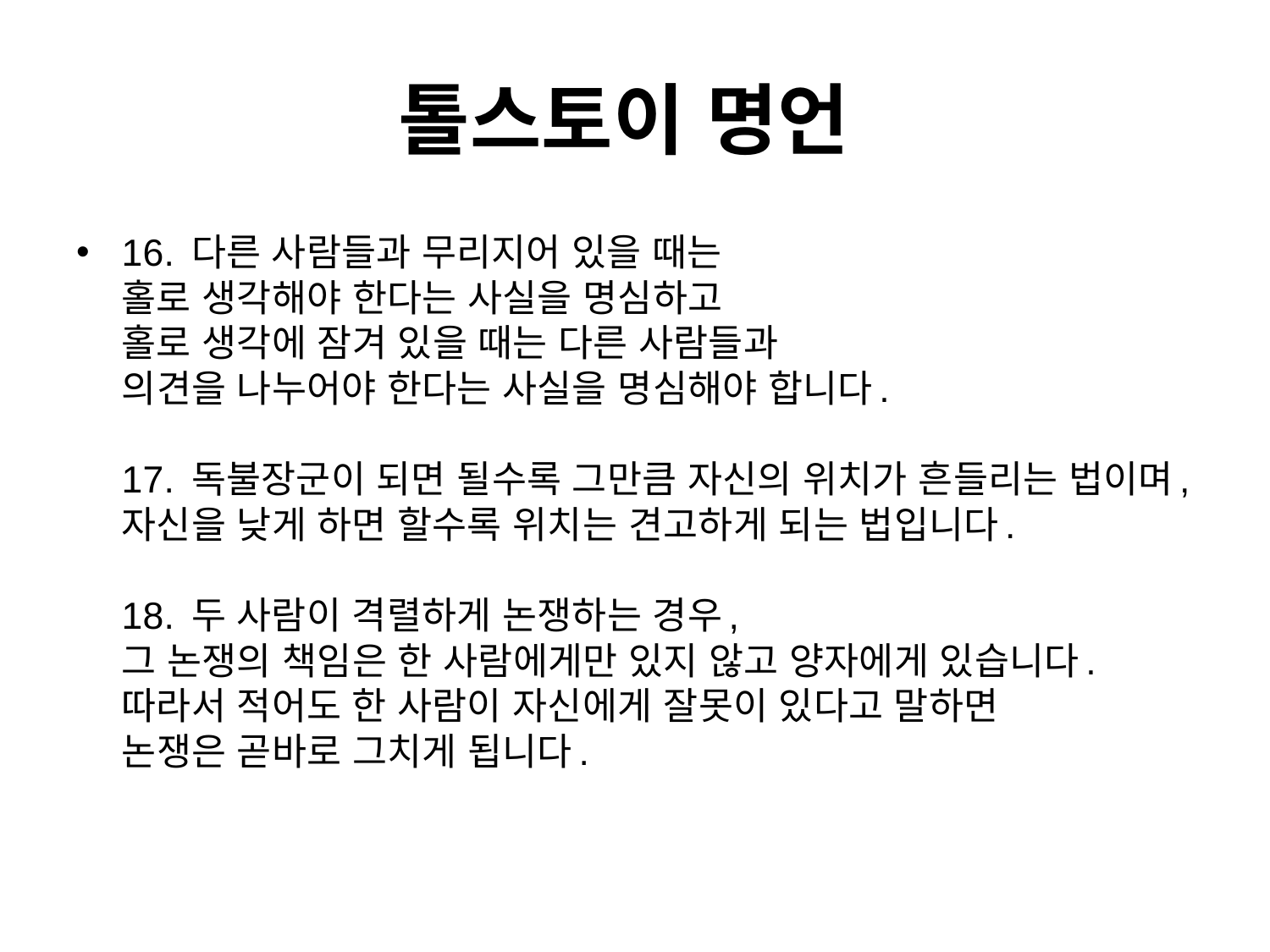

# 톨스토이 명언
16. 다른 사람들과 무리지어 있을 때는
홀로 생각해야 한다는 사실을 명심하고
홀로 생각에 잠겨 있을 때는 다른 사람들과
의견을 나누어야 한다는 사실을 명심해야 합니다.
17. 독불장군이 되면 될수록 그만큼 자신의 위치가 흔들리는 법이며,
자신을 낮게 하면 할수록 위치는 견고하게 되는 법입니다.
18. 두 사람이 격렬하게 논쟁하는 경우,
그 논쟁의 책임은 한 사람에게만 있지 않고 양자에게 있습니다.
따라서 적어도 한 사람이 자신에게 잘못이 있다고 말하면
논쟁은 곧바로 그치게 됩니다.